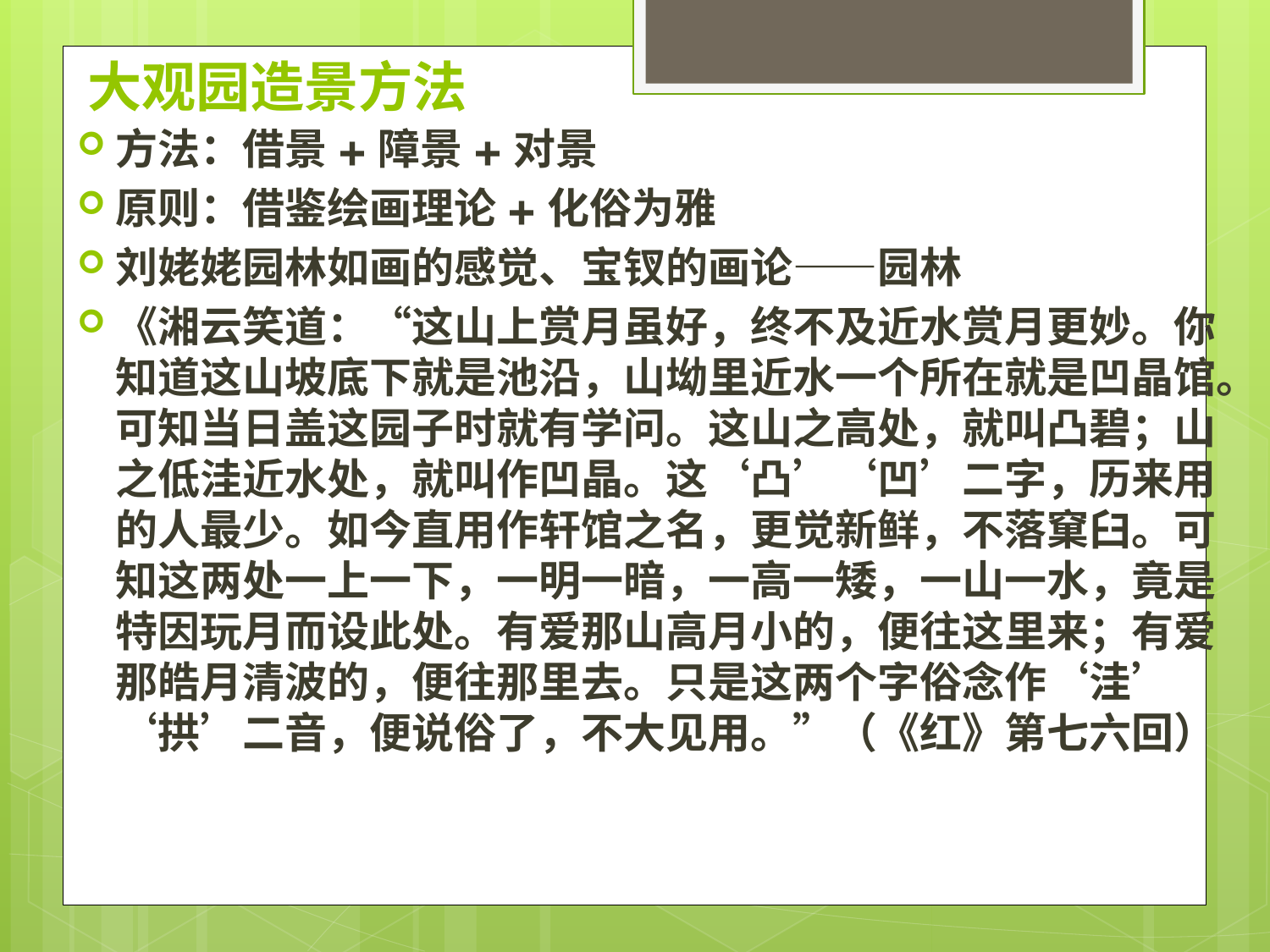

# 大观园造景方法
方法：借景+障景+对景
原则：借鉴绘画理论+化俗为雅
刘姥姥园林如画的感觉、宝钗的画论——园林
《湘云笑道：“这山上赏月虽好，终不及近水赏月更妙。你知道这山坡底下就是池沿，山坳里近水一个所在就是凹晶馆。可知当日盖这园子时就有学问。这山之高处，就叫凸碧；山之低洼近水处，就叫作凹晶。这‘凸’‘凹’二字，历来用的人最少。如今直用作轩馆之名，更觉新鲜，不落窠臼。可知这两处一上一下，一明一暗，一高一矮，一山一水，竟是特因玩月而设此处。有爱那山高月小的，便往这里来；有爱那皓月清波的，便往那里去。只是这两个字俗念作‘洼’‘拱’二音，便说俗了，不大见用。”（《红》第七六回）